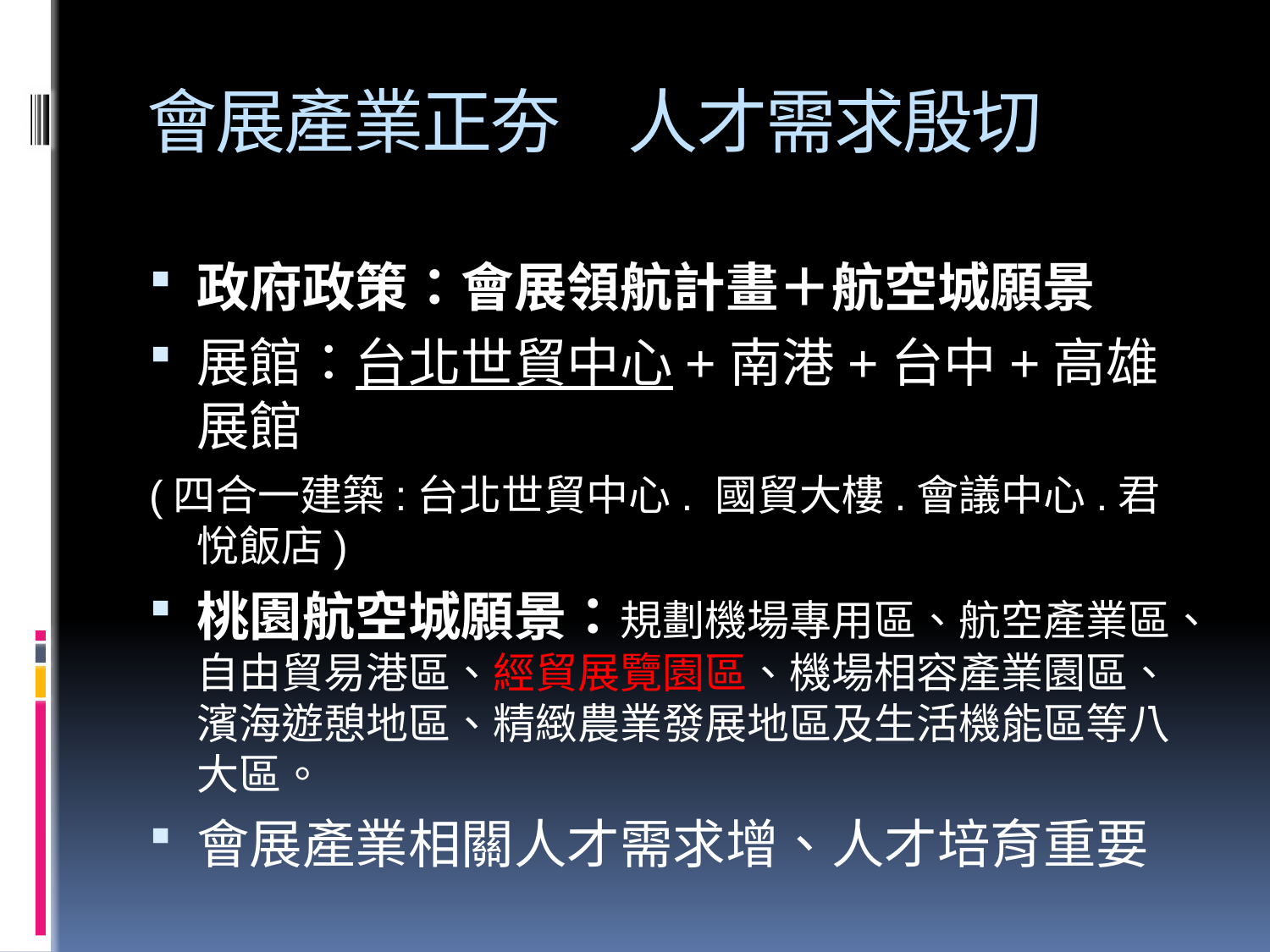

# 會展產業正夯　人才需求殷切
政府政策：會展領航計畫＋航空城願景
展館：台北世貿中心+南港+台中+高雄展館
(四合一建築:台北世貿中心. 國貿大樓.會議中心.君悅飯店)
桃園航空城願景：規劃機場專用區、航空產業區、自由貿易港區、經貿展覽園區、機場相容產業園區、濱海遊憩地區、精緻農業發展地區及生活機能區等八大區。
會展產業相關人才需求增、人才培育重要